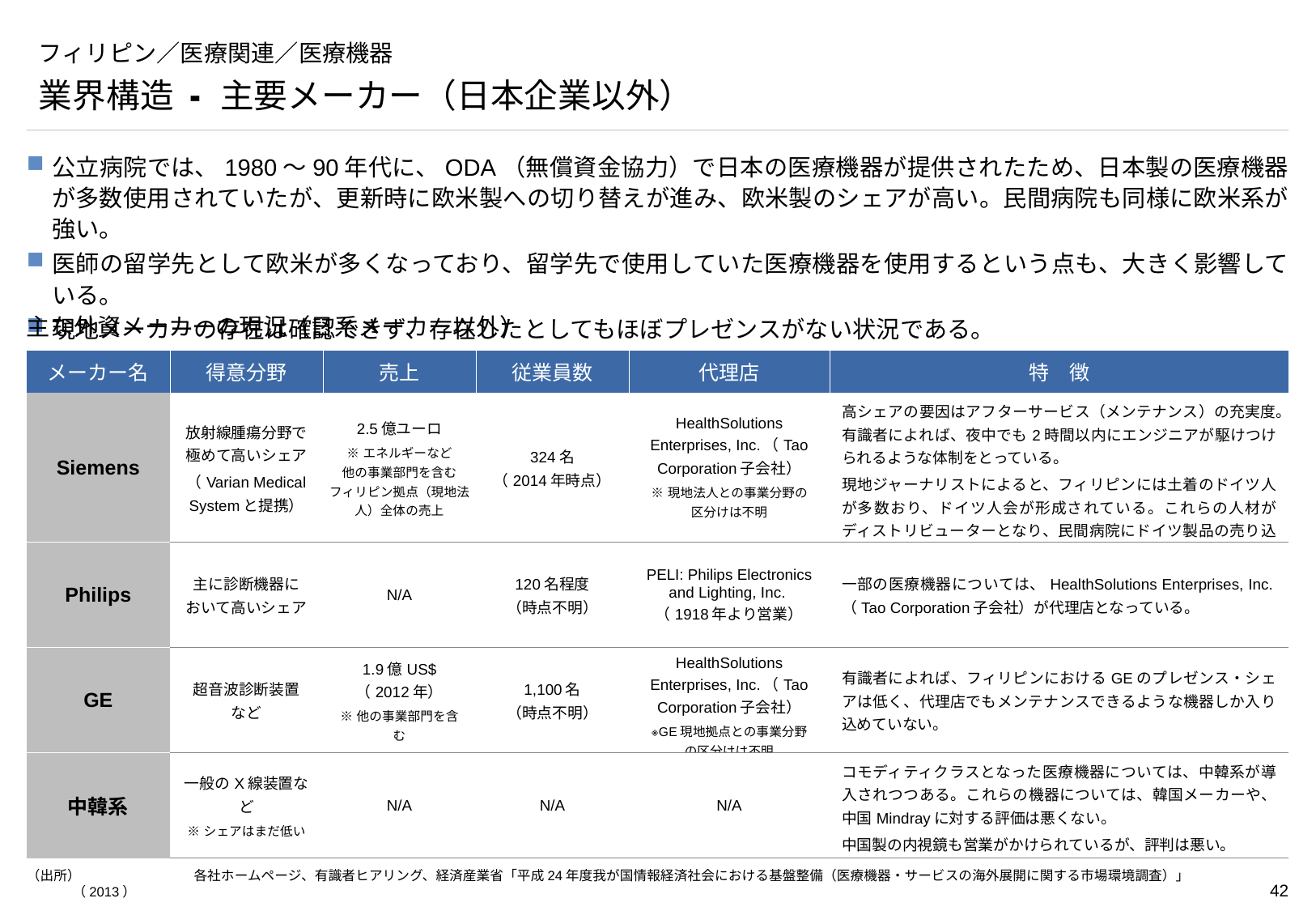

# フィリピン／医療関連／医療機器
業界構造 - 主要メーカー（日本企業以外）
公立病院では、1980～90年代に、ODA（無償資金協力）で日本の医療機器が提供されたため、日本製の医療機器が多数使用されていたが、更新時に欧米製への切り替えが進み、欧米製のシェアが高い。民間病院も同様に欧米系が強い。
医師の留学先として欧米が多くなっており、留学先で使用していた医療機器を使用するという点も、大きく影響している。
現地メーカーの存在は確認できず、存在したとしてもほぼプレゼンスがない状況である。
主な外資メーカーの現況（日系メーカー以外）
| メーカー名 | 得意分野 | 売上 | 従業員数 | 代理店 | 特　徴 |
| --- | --- | --- | --- | --- | --- |
| Siemens | 放射線腫瘍分野で極めて高いシェア （Varian Medical Systemと提携） | 2.5億ユーロ ※エネルギーなど 他の事業部門を含む フィリピン拠点（現地法人）全体の売上 | 324名 （2014年時点） | HealthSolutions Enterprises, Inc.（Tao Corporation子会社） ※現地法人との事業分野の 区分けは不明 | 高シェアの要因はアフターサービス（メンテナンス）の充実度。有識者によれば、夜中でも2時間以内にエンジニアが駆けつけられるような体制をとっている。 現地ジャーナリストによると、フィリピンには土着のドイツ人が多数おり、ドイツ人会が形成されている。これらの人材がディストリビューターとなり、民間病院にドイツ製品の売り込みをかけている。 |
| Philips | 主に診断機器に おいて高いシェア | N/A | 120名程度 （時点不明） | PELI: Philips Electronics and Lighting, Inc. （1918年より営業） | 一部の医療機器については、HealthSolutions Enterprises, Inc.（Tao Corporation子会社）が代理店となっている。 |
| GE | 超音波診断装置 など | 1.9億US$ （2012年） ※他の事業部門を含む | 1,100名 （時点不明） | HealthSolutions Enterprises, Inc.（Tao Corporation子会社） ※GE現地拠点との事業分野 の区分けは不明 | 有識者によれば、フィリピンにおけるGEのプレゼンス・シェアは低く、代理店でもメンテナンスできるような機器しか入り込めていない。 |
| 中韓系 | 一般のX線装置など ※シェアはまだ低い | N/A | N/A | N/A | コモディティクラスとなった医療機器については、中韓系が導入されつつある。これらの機器については、韓国メーカーや、中国Mindrayに対する評価は悪くない。 中国製の内視鏡も営業がかけられているが、評判は悪い。 |
（出所）	各社ホームページ、有識者ヒアリング、経済産業省「平成24年度我が国情報経済社会における基盤整備（医療機器・サービスの海外展開に関する市場環境調査）」（2013）